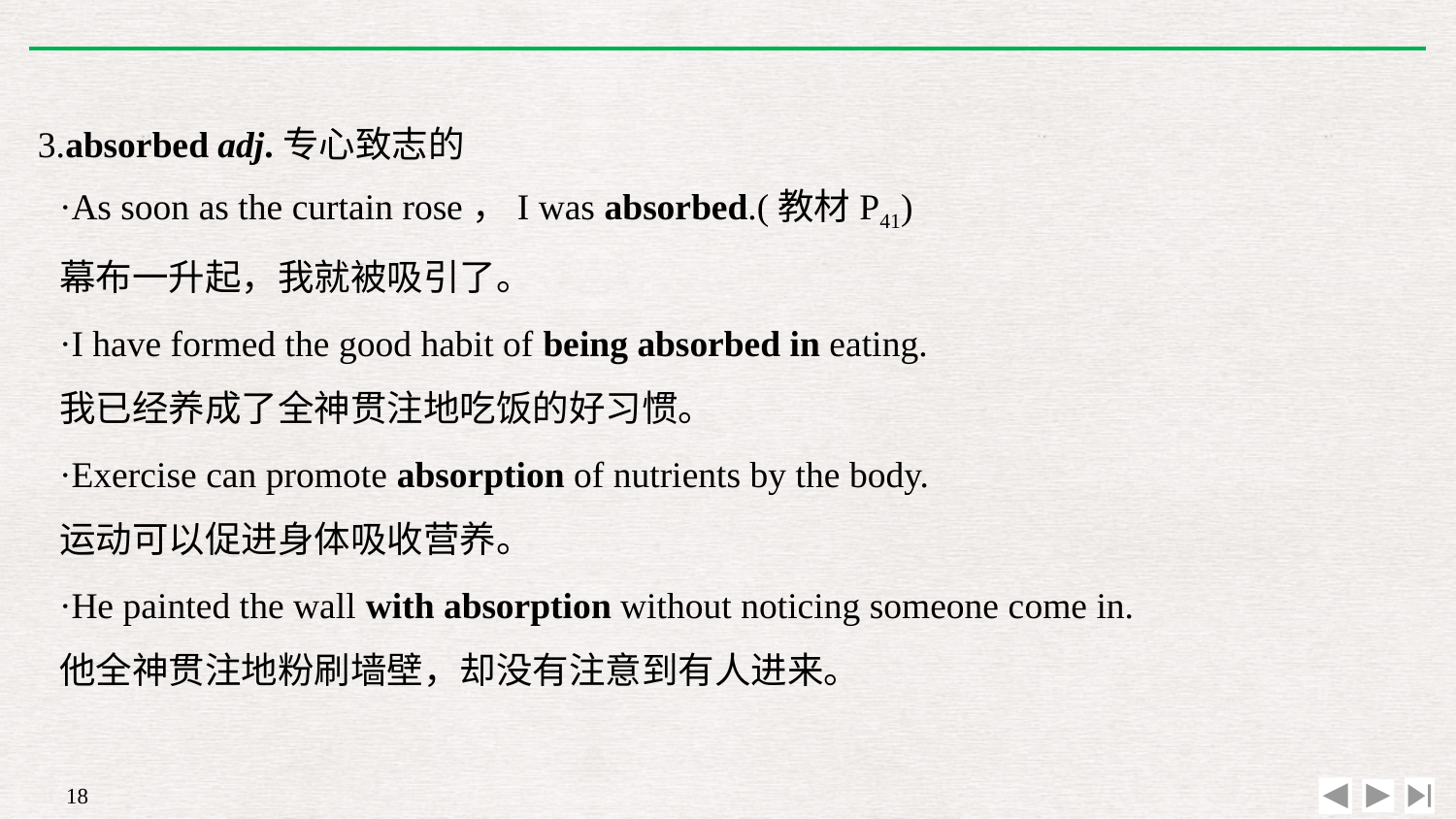

3.absorbed adj.专心致志的
·As soon as the curtain rose，I was absorbed.(教材P41)
幕布一升起，我就被吸引了。
·I have formed the good habit of being absorbed in eating.
我已经养成了全神贯注地吃饭的好习惯。
·Exercise can promote absorption of nutrients by the body.
运动可以促进身体吸收营养。
·He painted the wall with absorption without noticing someone come in.
他全神贯注地粉刷墙壁，却没有注意到有人进来。